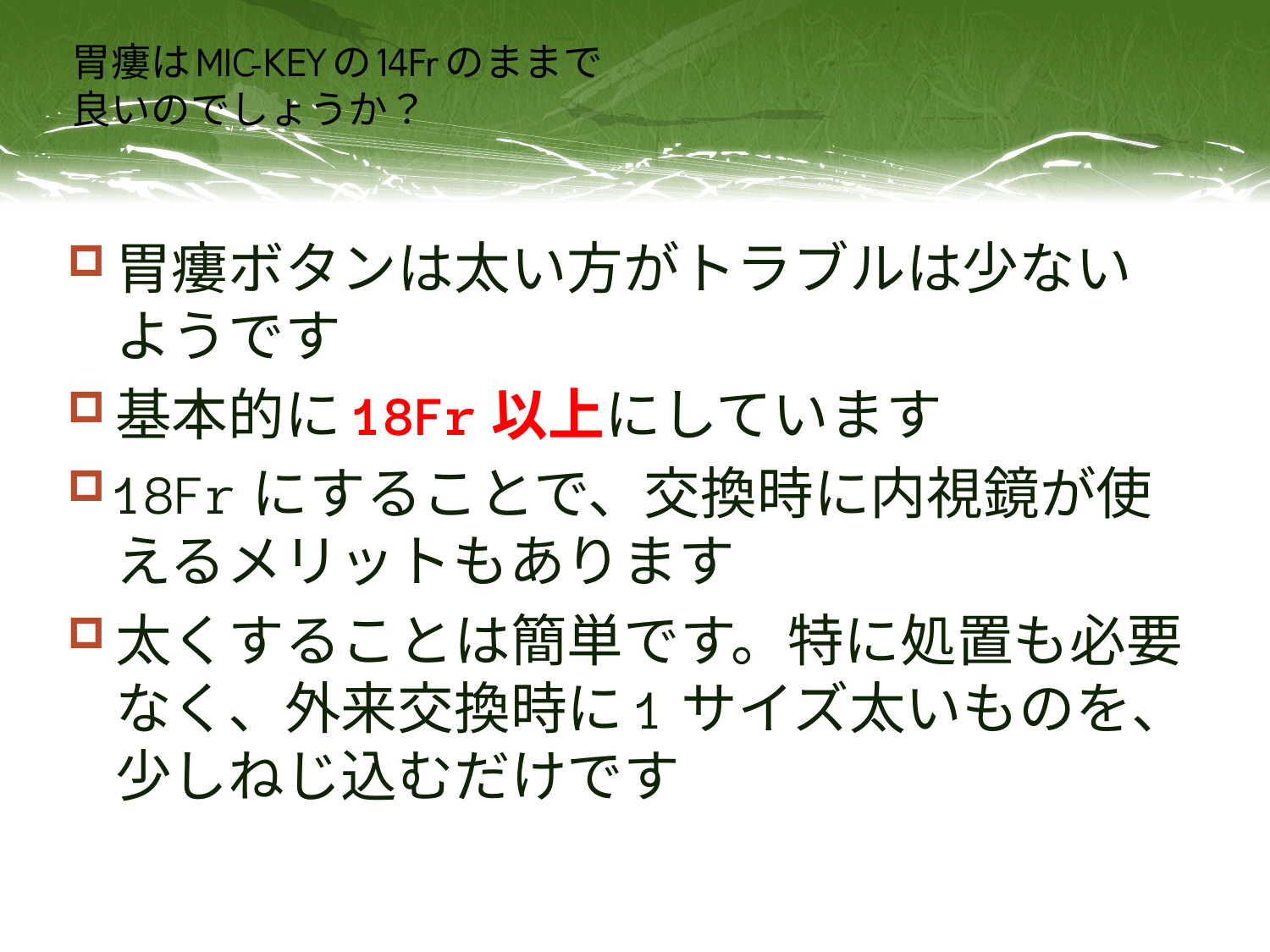

# 胃瘻はMIC-KEYの14Frのままで 良いのでしょうか？
胃瘻ボタンは太い方がトラブルは少ないようです
基本的に18Fr以上にしています
18Frにすることで、交換時に内視鏡が使えるメリットもあります
太くすることは簡単です。特に処置も必要なく、外来交換時に1サイズ太いものを、少しねじ込むだけです